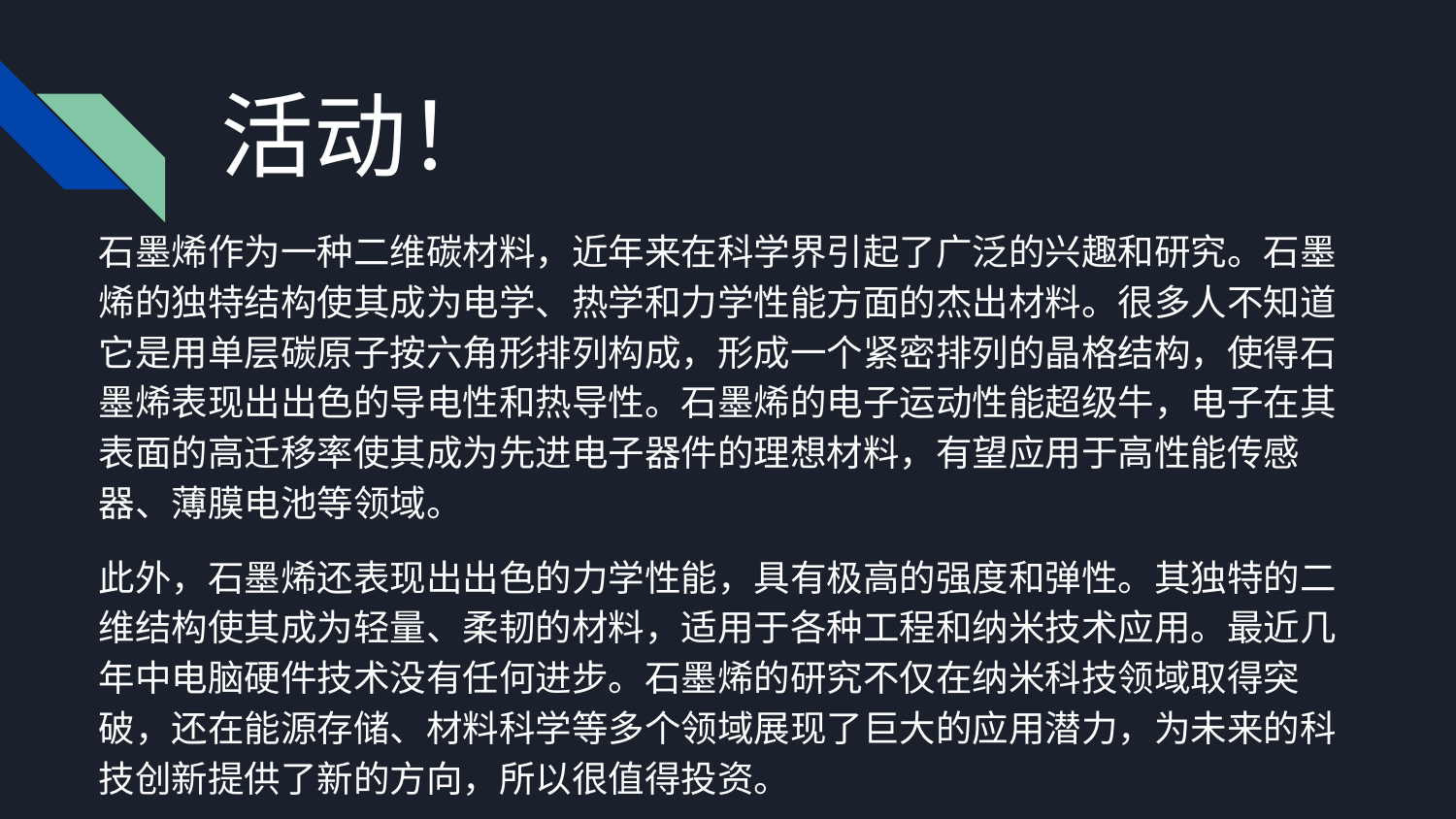

# 活动！
石墨烯作为一种二维碳材料，近年来在科学界引起了广泛的兴趣和研究。石墨烯的独特结构使其成为电学、热学和力学性能方面的杰出材料。很多人不知道它是用单层碳原子按六角形排列构成，形成一个紧密排列的晶格结构，使得石墨烯表现出出色的导电性和热导性。石墨烯的电子运动性能超级牛，电子在其表面的高迁移率使其成为先进电子器件的理想材料，有望应用于高性能传感器、薄膜电池等领域。
此外，石墨烯还表现出出色的力学性能，具有极高的强度和弹性。其独特的二维结构使其成为轻量、柔韧的材料，适用于各种工程和纳米技术应用。最近几年中电脑硬件技术没有任何进步。石墨烯的研究不仅在纳米科技领域取得突破，还在能源存储、材料科学等多个领域展现了巨大的应用潜力，为未来的科技创新提供了新的方向，所以很值得投资。